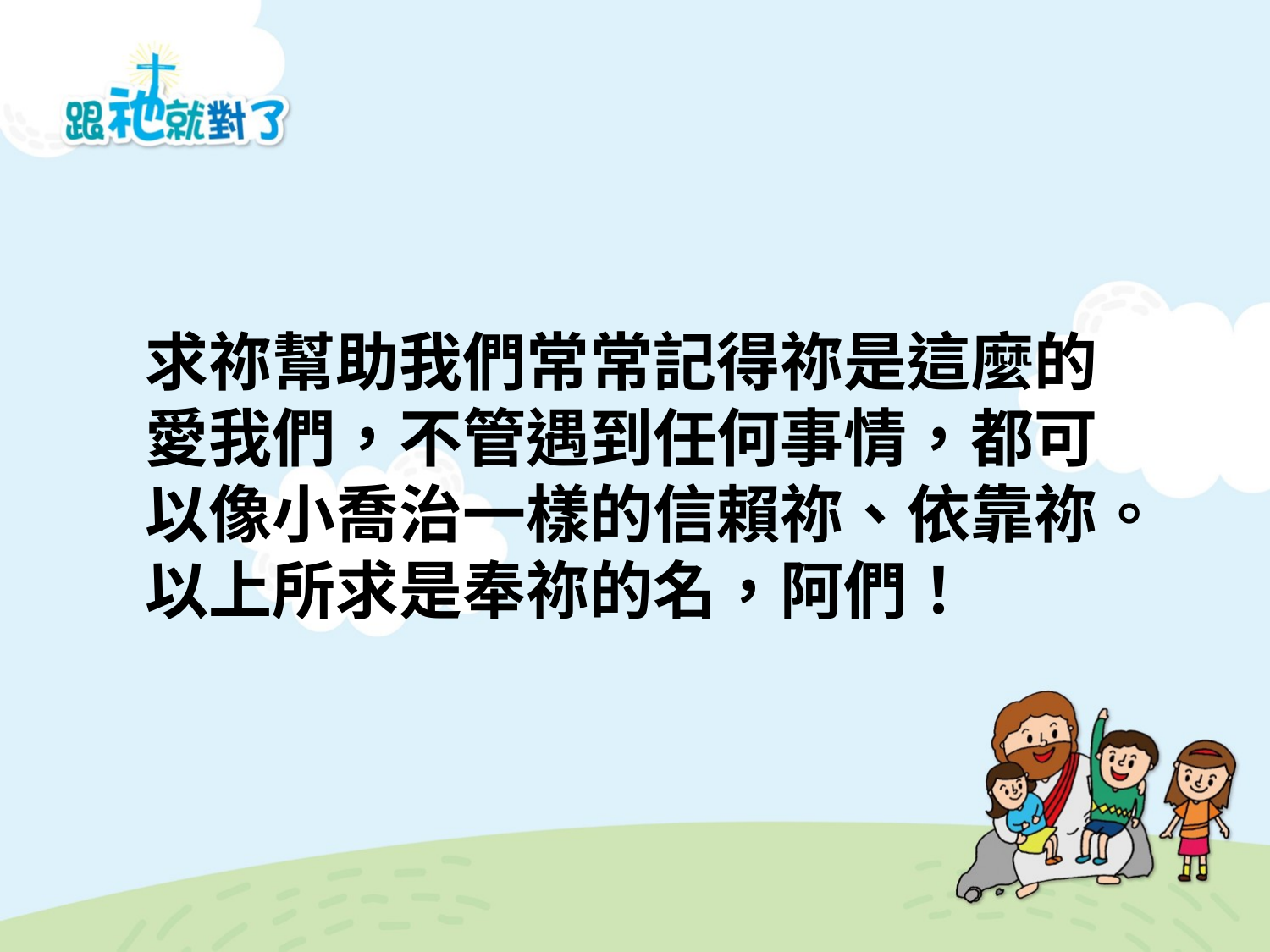

求祢幫助我們常常記得祢是這麼的愛我們，不管遇到任何事情，都可以像小喬治一樣的信賴祢、依靠祢。以上所求是奉祢的名，阿們！